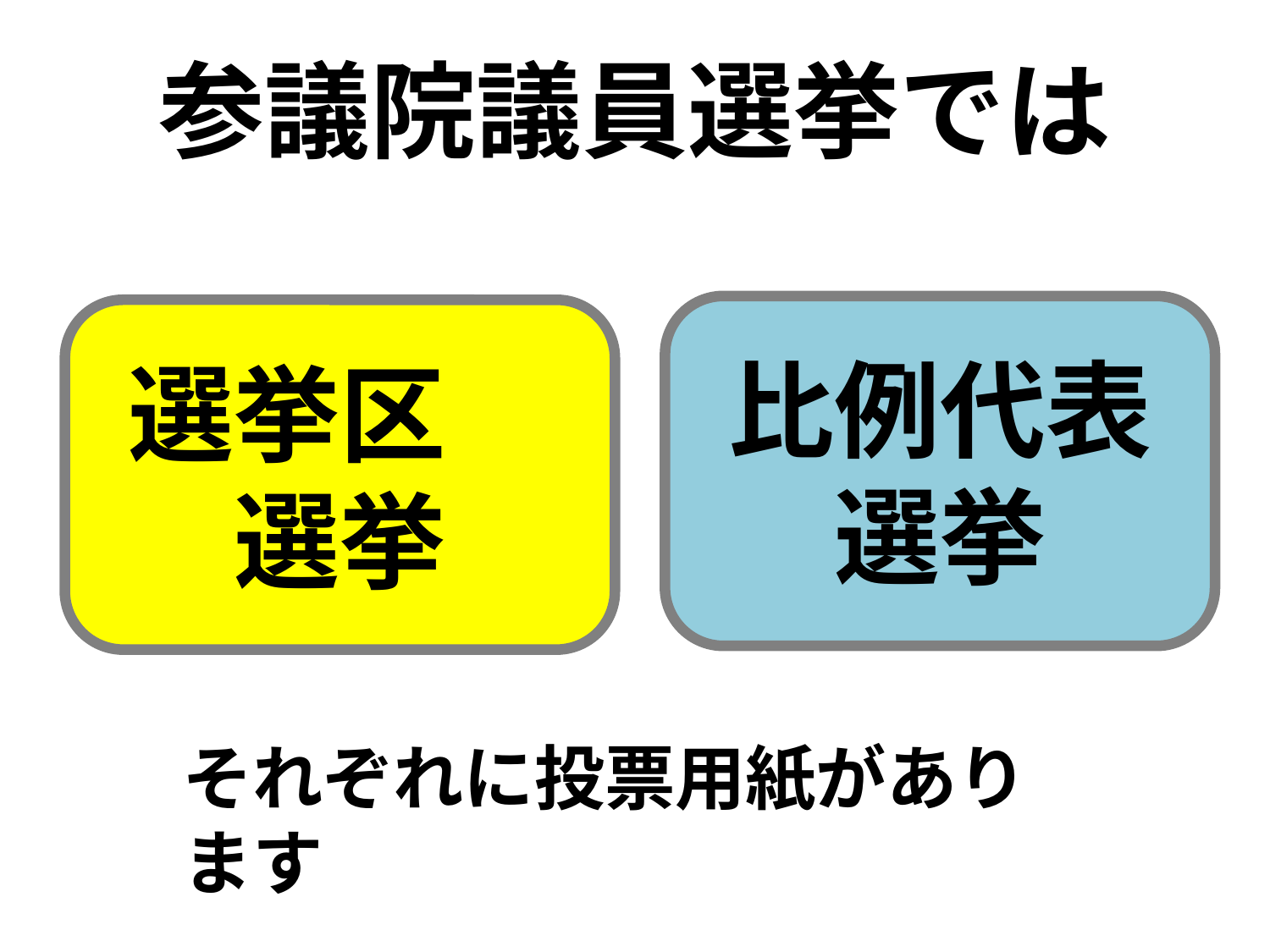

参議院議員選挙では
比例代表選挙
選挙区　選挙
それぞれに投票用紙があります